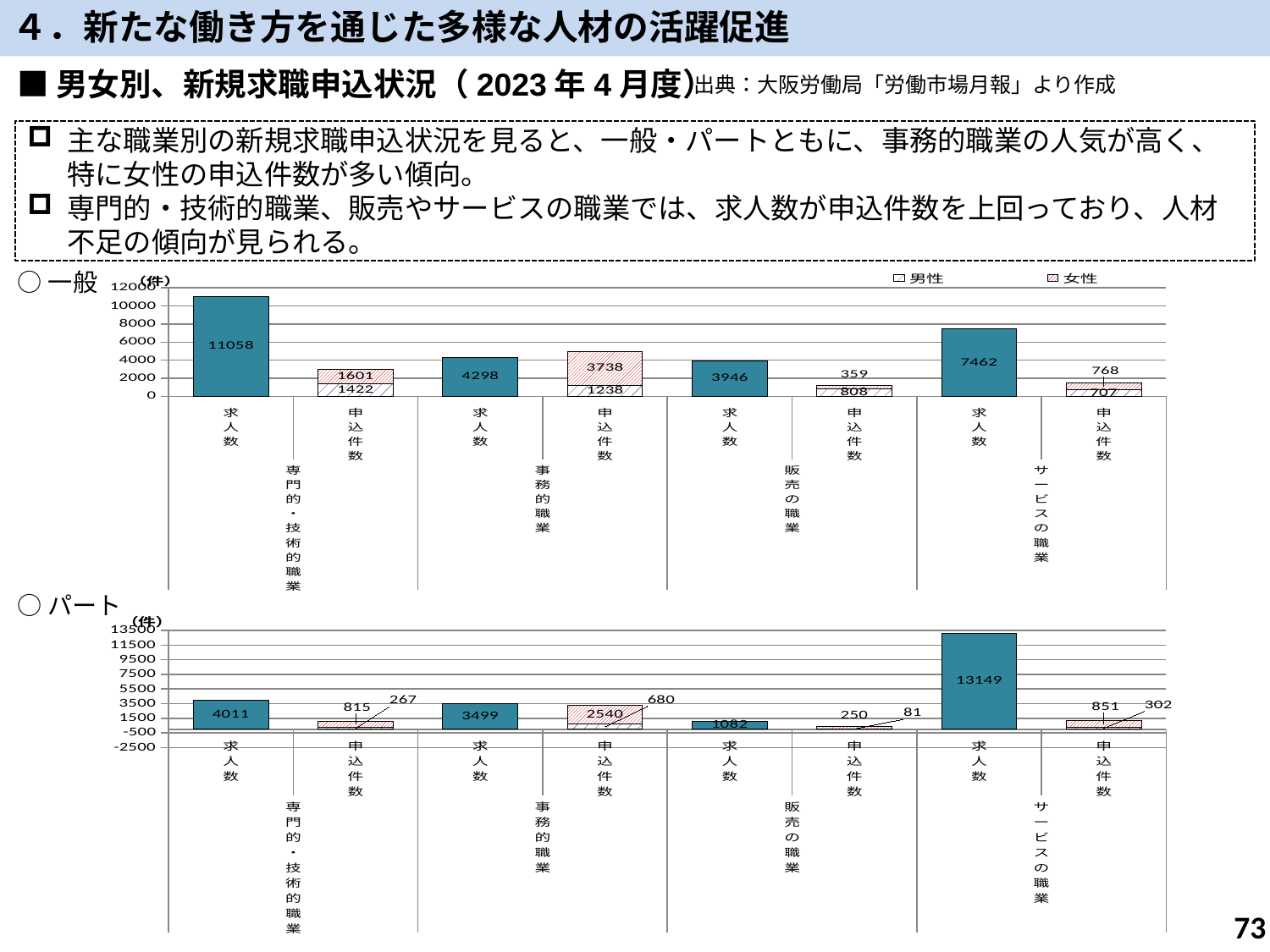

４．新たな働き方を通じた多様な人材の活躍促進

### Chart

| Category | 全体 | 男性 | 女性 |
|---|---|---|---|
| 求人数 | 9955.0 | None | None |
| 申込件数 | 0.0 | 2046.0 | 2267.0 |
| 求人数 | 3470.0 | None | None |
| 申込件数 | 0.0 | 1733.0 | 4690.0 |
| 求人数 | 3509.0 | None | None |
| 申込件数 | 0.0 | 1196.0 | 493.0 |
| 求人数 | 7997.0 | None | None |
| 申込件数 | 0.0 | 939.0 | 1019.0 |
■男女別、新規求職申込状況（2023年4月度）
出典：大阪労働局「労働市場月報」より作成
主な職業別の新規求職申込状況を見ると、一般・パートともに、事務的職業の人気が高く、特に女性の申込件数が多い傾向。
専門的・技術的職業、販売やサービスの職業では、求人数が申込件数を上回っており、人材不足の傾向が見られる。
○一般

### Chart

| Category | 全体 | 男性 | 女性 |
|---|---|---|---|
| 求人数 | 11058.0 | None | None |
| 申込件数 | 0.0 | 1422.0 | 1601.0 |
| 求人数 | 4298.0 | None | None |
| 申込件数 | 0.0 | 1238.0 | 3738.0 |
| 求人数 | 3946.0 | None | None |
| 申込件数 | 0.0 | 808.0 | 359.0 |
| 求人数 | 7462.0 | None | None |
| 申込件数 | 0.0 | 707.0 | 768.0 |
○パート

### Chart

| Category | 全体 | 男性 | 女性 |
|---|---|---|---|
| 求人数 | 4011.0 | None | None |
| 申込件数 | 0.0 | 267.0 | 815.0 |
| 求人数 | 3499.0 | None | None |
| 申込件数 | 0.0 | 680.0 | 2540.0 |
| 求人数 | 1082.0 | None | None |
| 申込件数 | 0.0 | 81.0 | 250.0 |
| 求人数 | 13149.0 | None | None |
| 申込件数 | 0.0 | 302.0 | 851.0 |
73